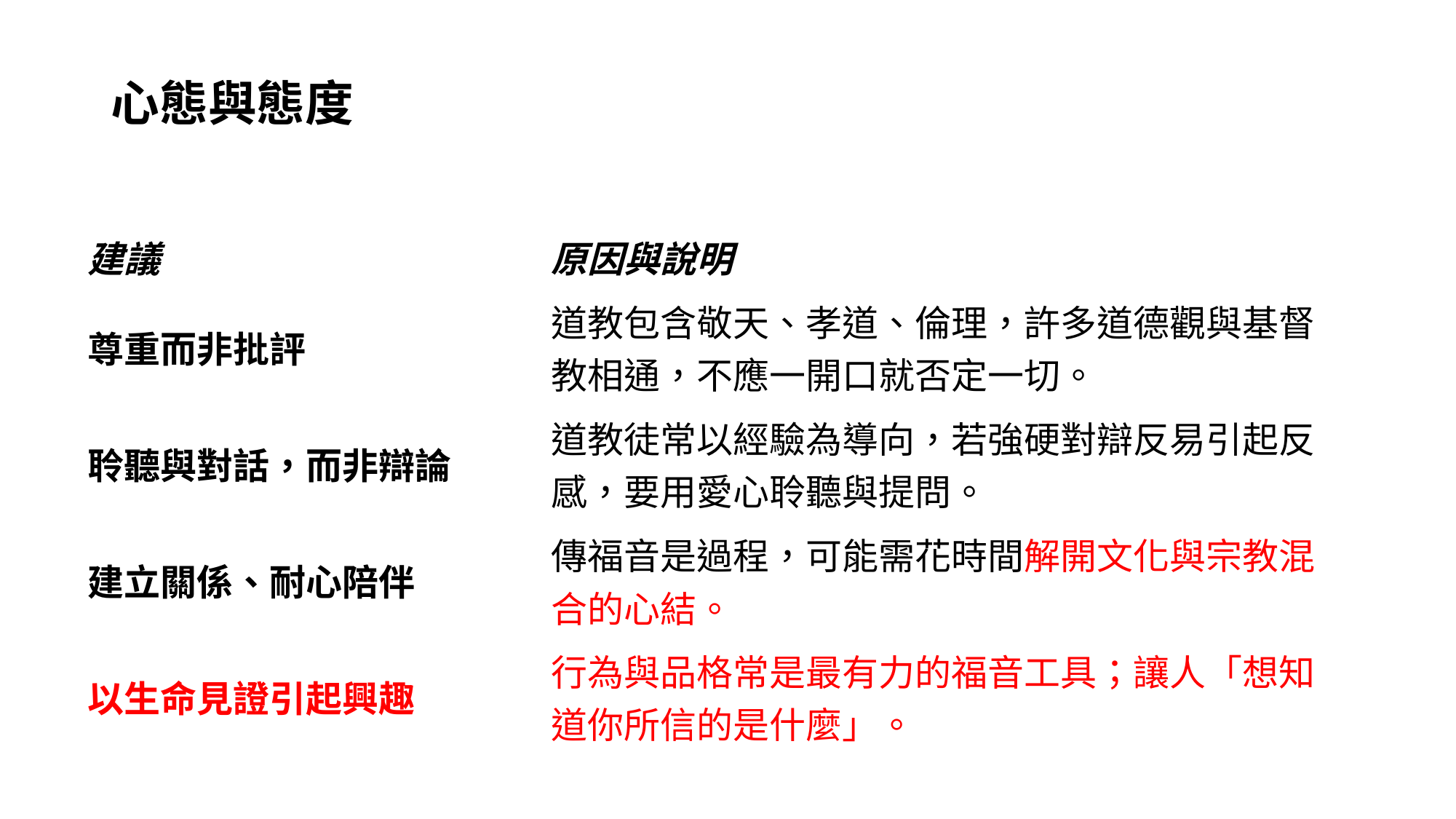

# 心態與態度
| 建議 | 原因與說明 |
| --- | --- |
| 尊重而非批評 | 道教包含敬天、孝道、倫理，許多道德觀與基督教相通，不應一開口就否定一切。 |
| 聆聽與對話，而非辯論 | 道教徒常以經驗為導向，若強硬對辯反易引起反感，要用愛心聆聽與提問。 |
| 建立關係、耐心陪伴 | 傳福音是過程，可能需花時間解開文化與宗教混合的心結。 |
| 以生命見證引起興趣 | 行為與品格常是最有力的福音工具；讓人「想知道你所信的是什麼」。 |